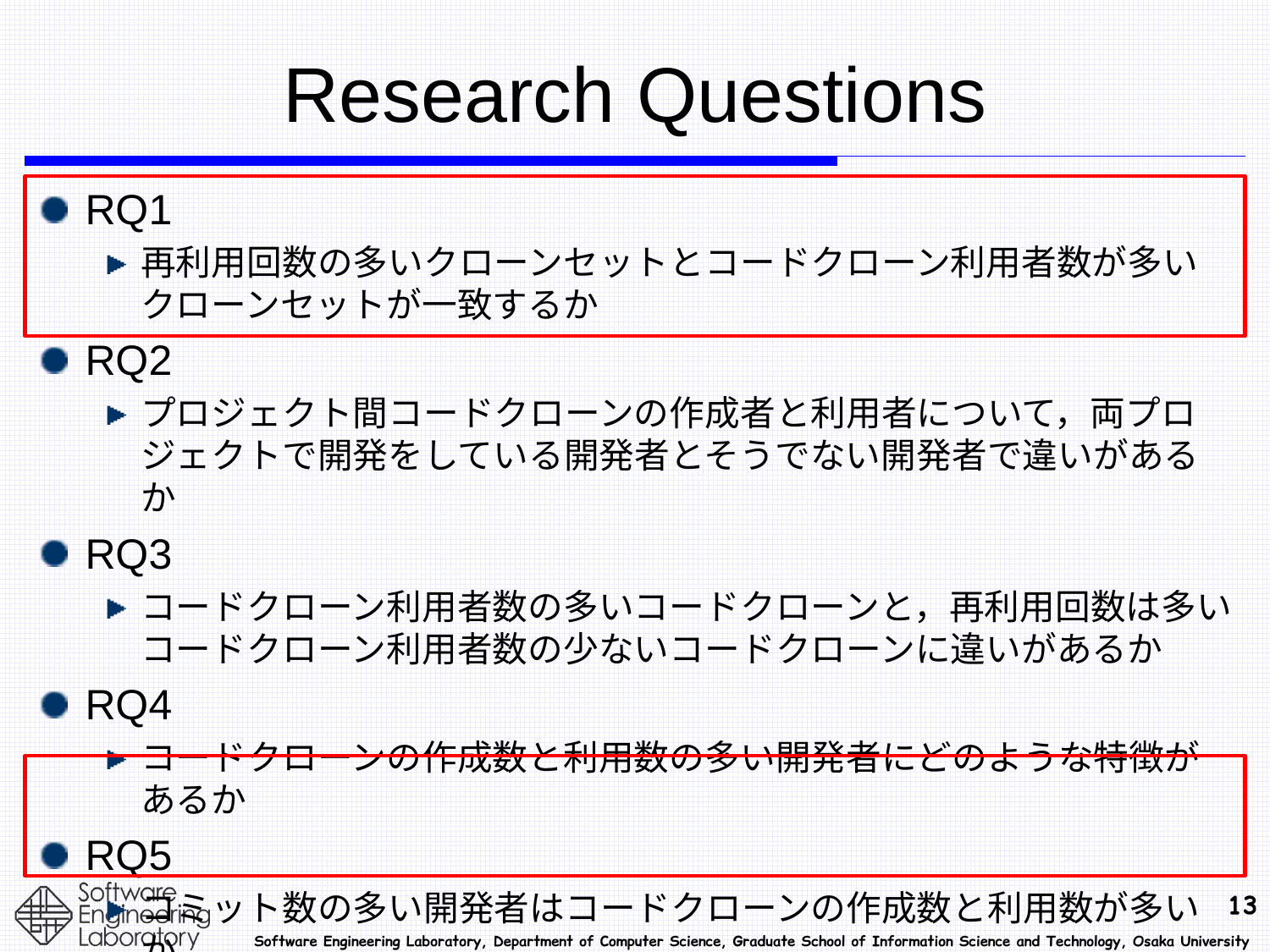

# Research Questions
RQ1
再利用回数の多いクローンセットとコードクローン利用者数が多いクローンセットが一致するか
RQ2
プロジェクト間コードクローンの作成者と利用者について，両プロジェクトで開発をしている開発者とそうでない開発者で違いがあるか
RQ3
コードクローン利用者数の多いコードクローンと，再利用回数は多いコードクローン利用者数の少ないコードクローンに違いがあるか
RQ4
コードクローンの作成数と利用数の多い開発者にどのような特徴があるか
RQ5
コミット数の多い開発者はコードクローンの作成数と利用数が多いか